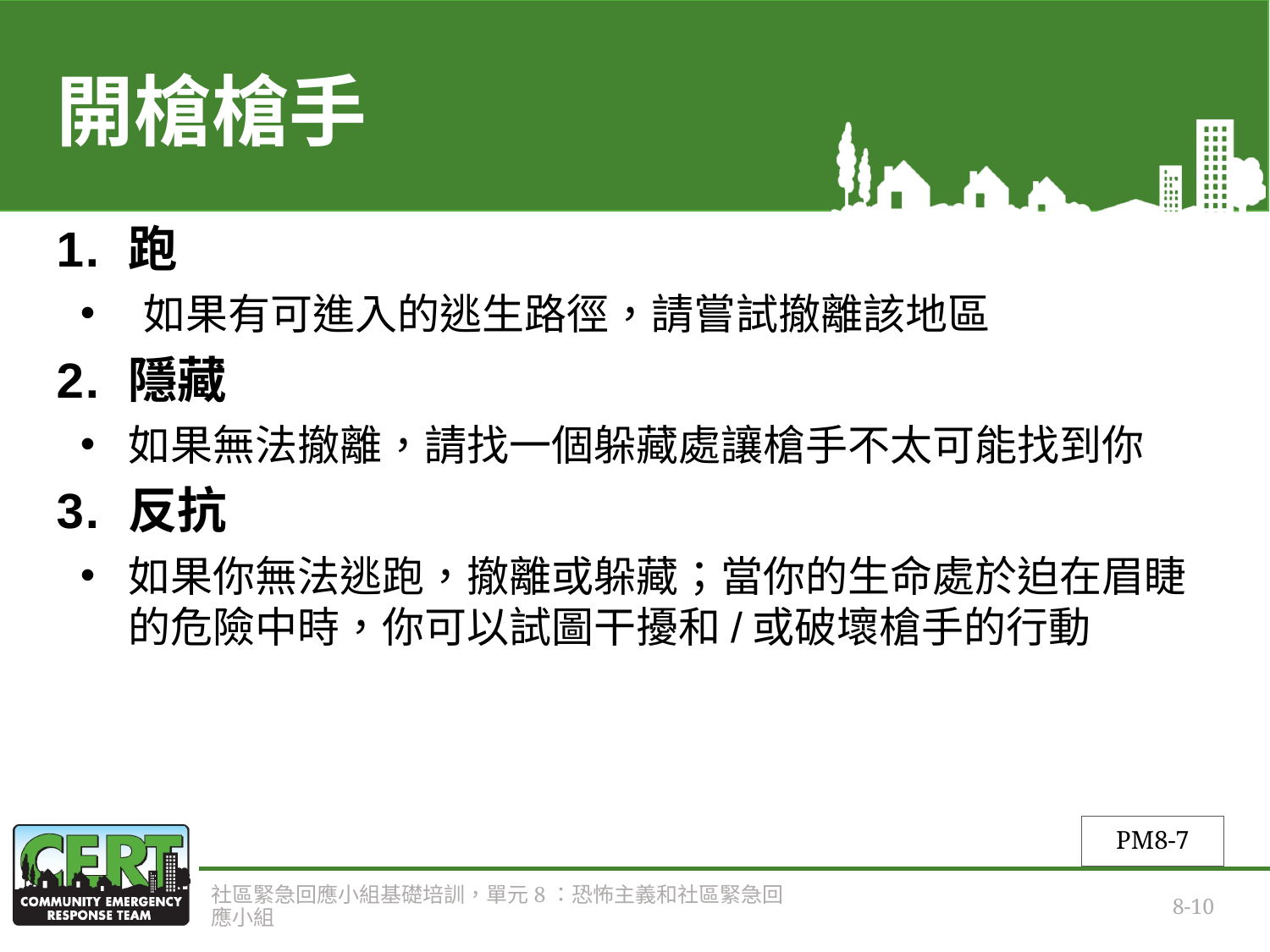

# 開槍槍手
跑
如果有可進入的逃生路徑，請嘗試撤離該地區
隱藏
如果無法撤離，請找一個躲藏處讓槍手不太可能找到你
反抗
如果你無法逃跑，撤離或躲藏；當你的生命處於迫在眉睫的危險中時，你可以試圖干擾和/或破壞槍手的行動
PM8-7
社區緊急回應小組基礎培訓，單元8：恐怖主義和社區緊急回應小組
8-10